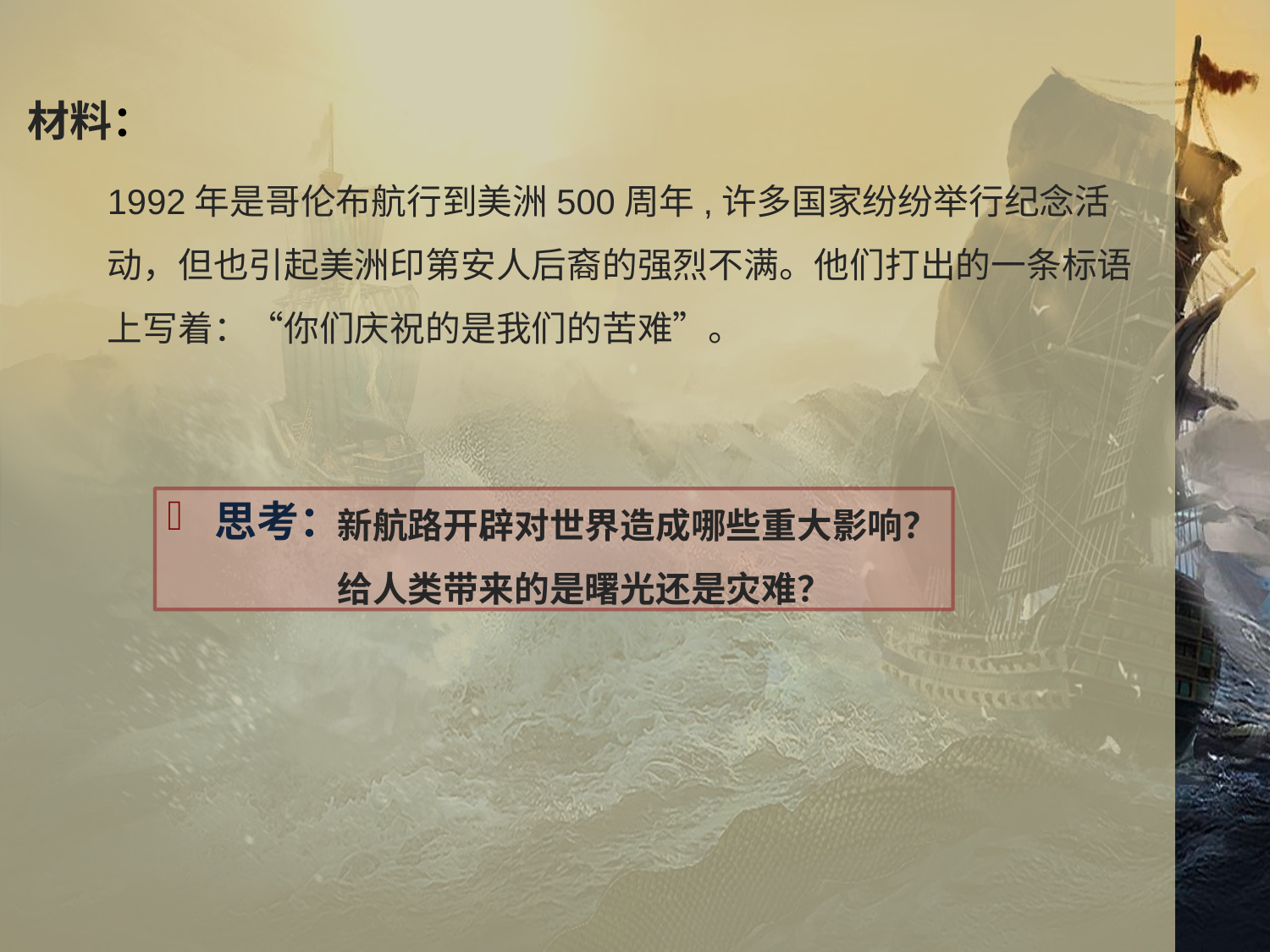

材料：
1992年是哥伦布航行到美洲500周年,许多国家纷纷举行纪念活动，但也引起美洲印第安人后裔的强烈不满。他们打出的一条标语上写着：“你们庆祝的是我们的苦难”。
新航路开辟对世界造成哪些重大影响？
给人类带来的是曙光还是灾难？
思考：